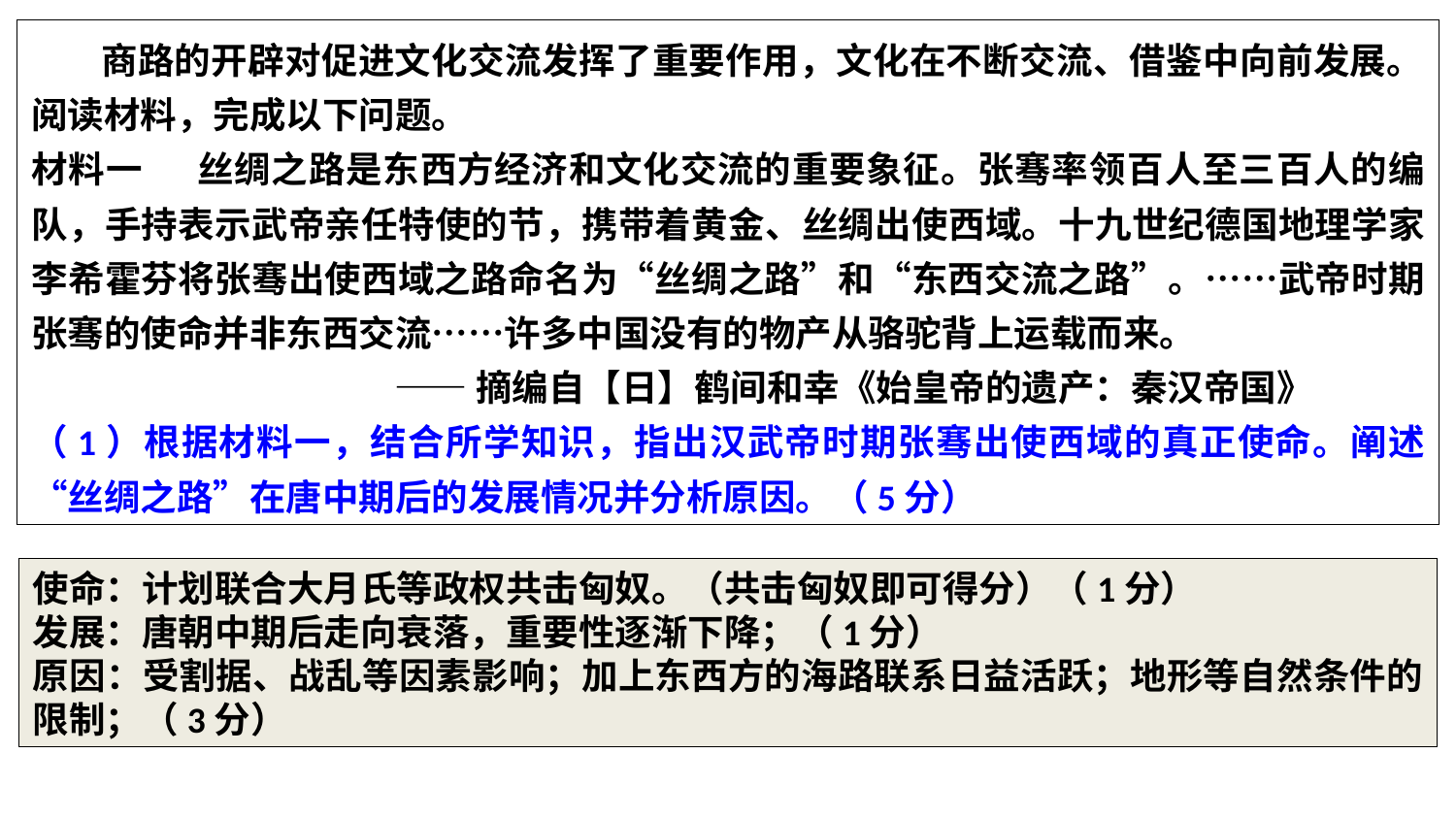

商路的开辟对促进文化交流发挥了重要作用，文化在不断交流、借鉴中向前发展。阅读材料，完成以下问题。
材料一      丝绸之路是东西方经济和文化交流的重要象征。张骞率领百人至三百人的编队，手持表示武帝亲任特使的节，携带着黄金、丝绸出使西域。十九世纪德国地理学家李希霍芬将张骞出使西域之路命名为“丝绸之路”和“东西交流之路”。……武帝时期张骞的使命并非东西交流……许多中国没有的物产从骆驼背上运载而来。
                                            ——摘编自【日】鹤间和幸《始皇帝的遗产：秦汉帝国》
（1）根据材料一，结合所学知识，指出汉武帝时期张骞出使西域的真正使命。阐述“丝绸之路”在唐中期后的发展情况并分析原因。（5分）
使命：计划联合大月氏等政权共击匈奴。（共击匈奴即可得分）（1分）
发展：唐朝中期后走向衰落，重要性逐渐下降；（1分）
原因：受割据、战乱等因素影响；加上东西方的海路联系日益活跃；地形等自然条件的限制；（3分）